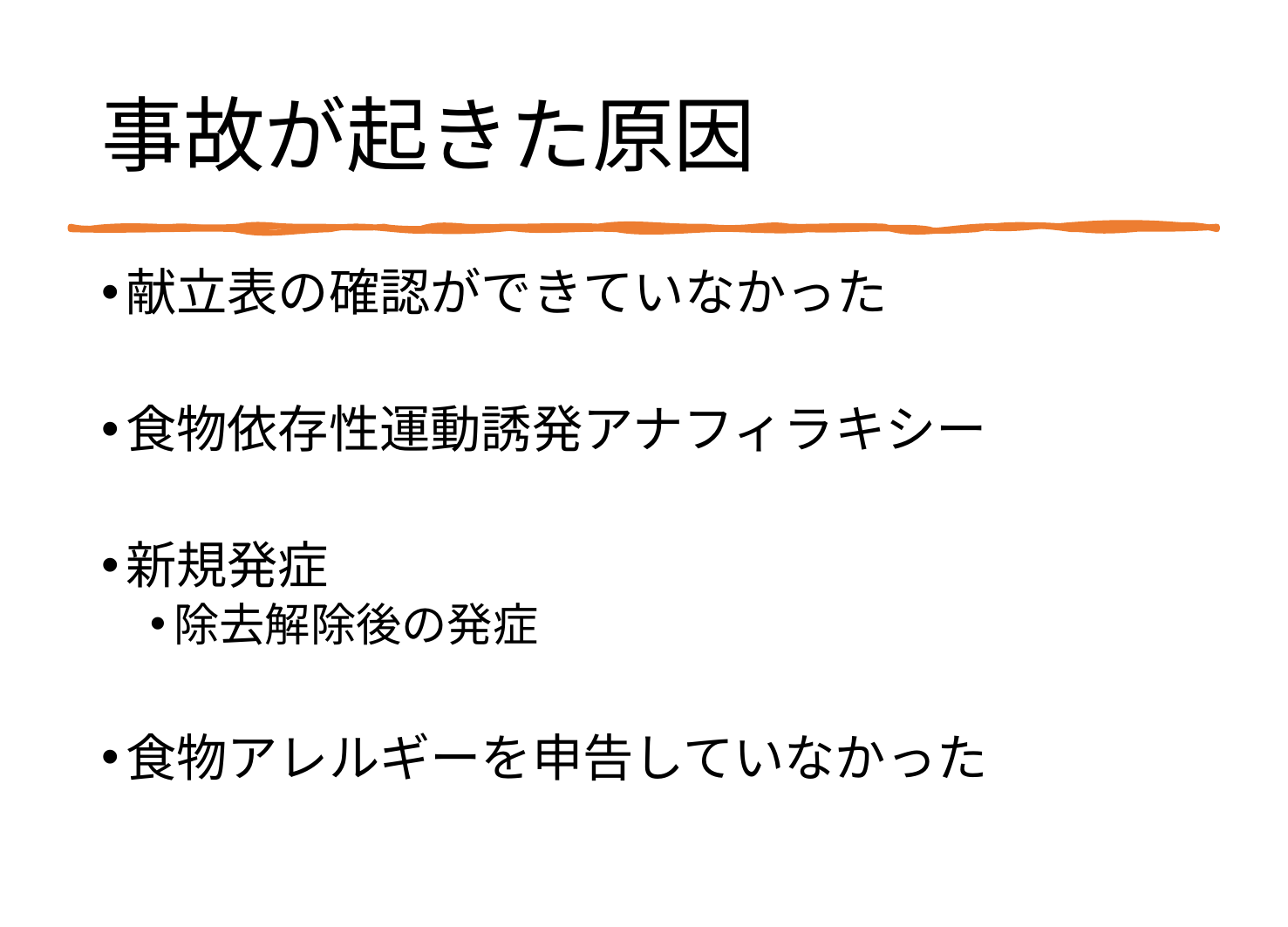

# 事故が起きた原因

献立表の確認ができていなかった

食物依存性運動誘発アナフィラキシー

新規発症
除去解除後の発症

食物アレルギーを申告していなかった